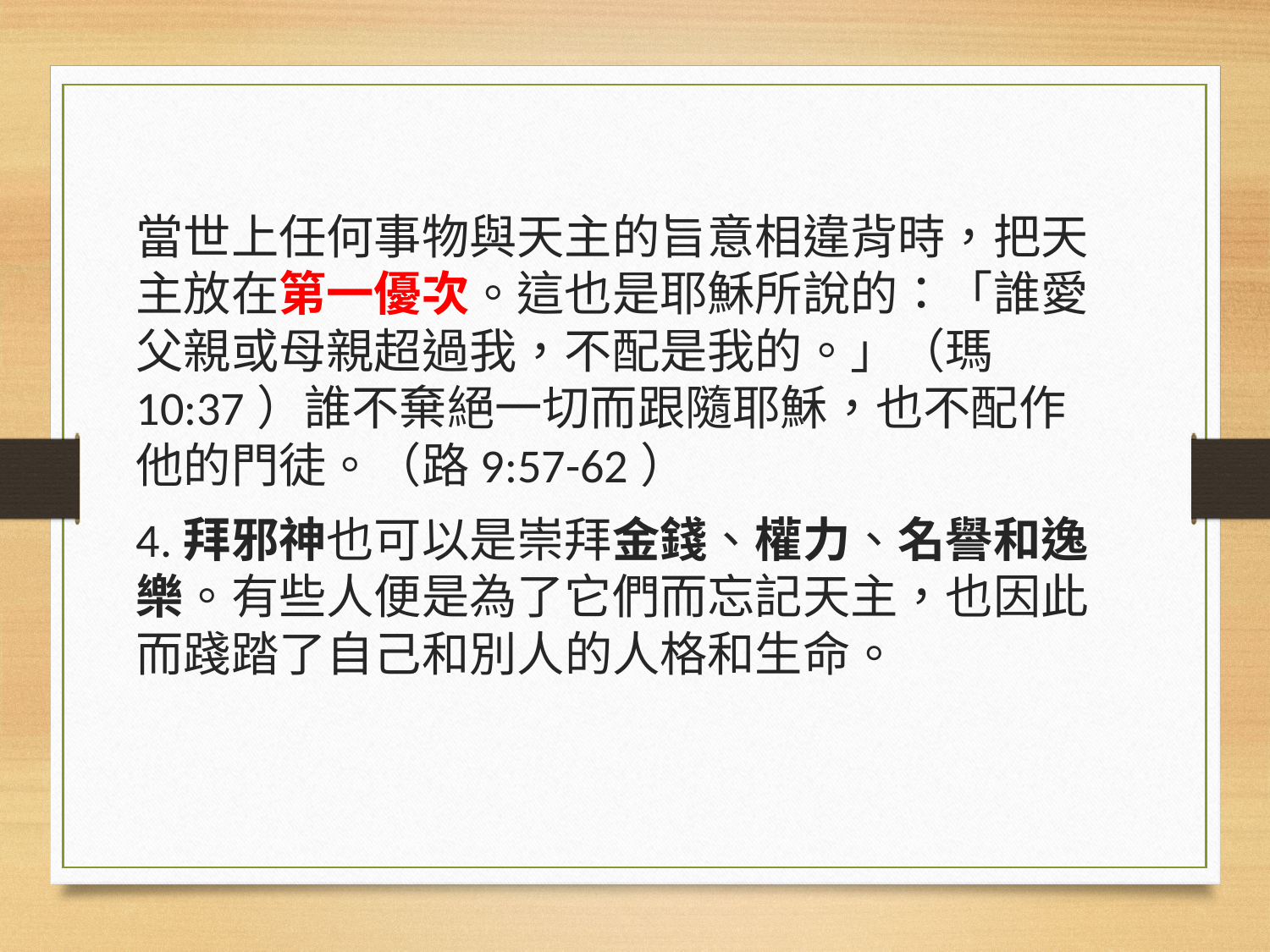

當世上任何事物與天主的旨意相違背時，把天主放在第一優次。這也是耶穌所說的：「誰愛父親或母親超過我，不配是我的。」（瑪10:37）誰不棄絕一切而跟隨耶穌，也不配作他的門徒。（路9:57-62）
4.拜邪神也可以是崇拜金錢、權力、名譽和逸樂。有些人便是為了它們而忘記天主，也因此而踐踏了自己和別人的人格和生命。